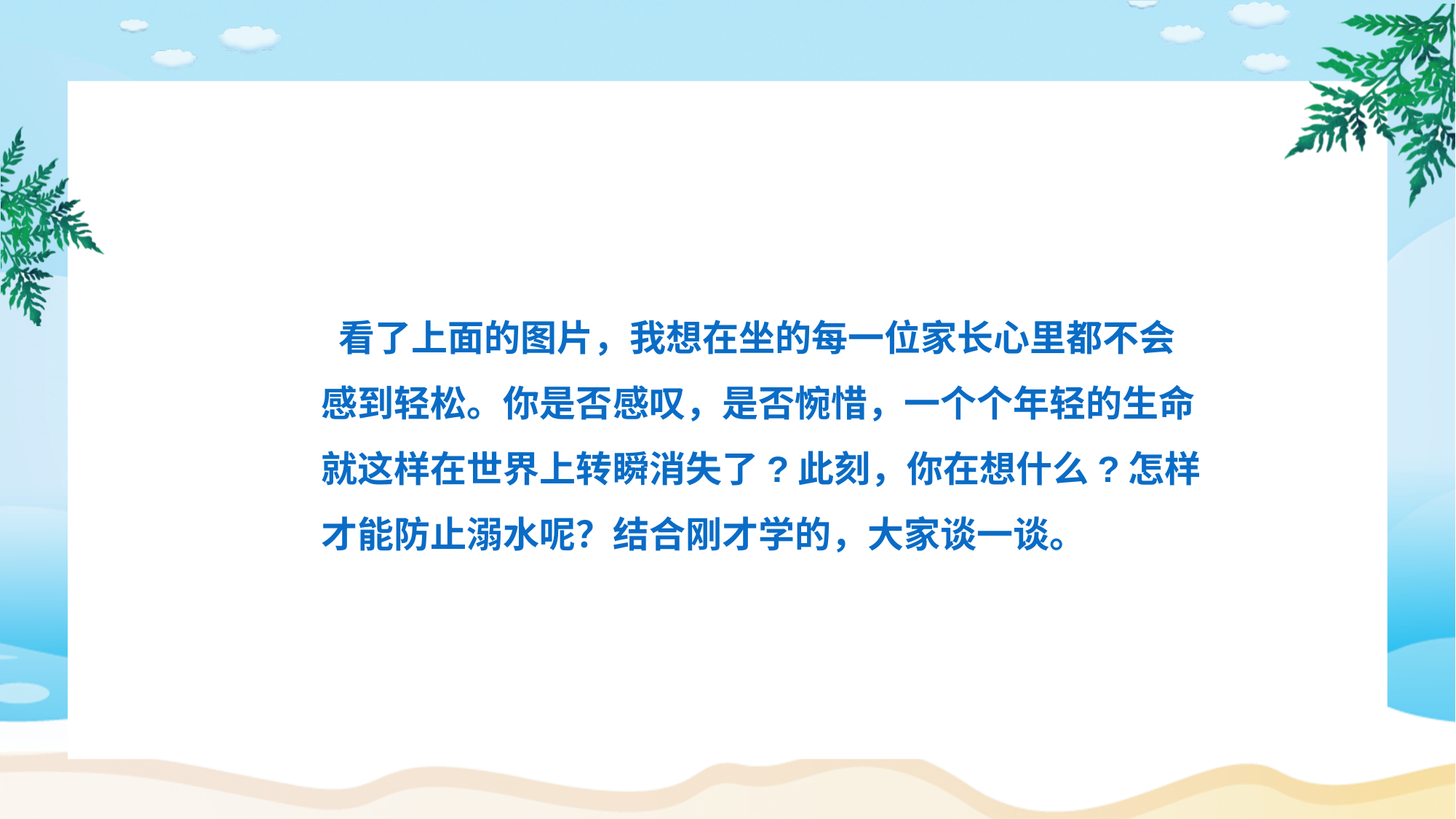

看了上面的图片，我想在坐的每一位家长心里都不会感到轻松。你是否感叹，是否惋惜，一个个年轻的生命就这样在世界上转瞬消失了?此刻，你在想什么?怎样才能防止溺水呢？结合刚才学的，大家谈一谈。